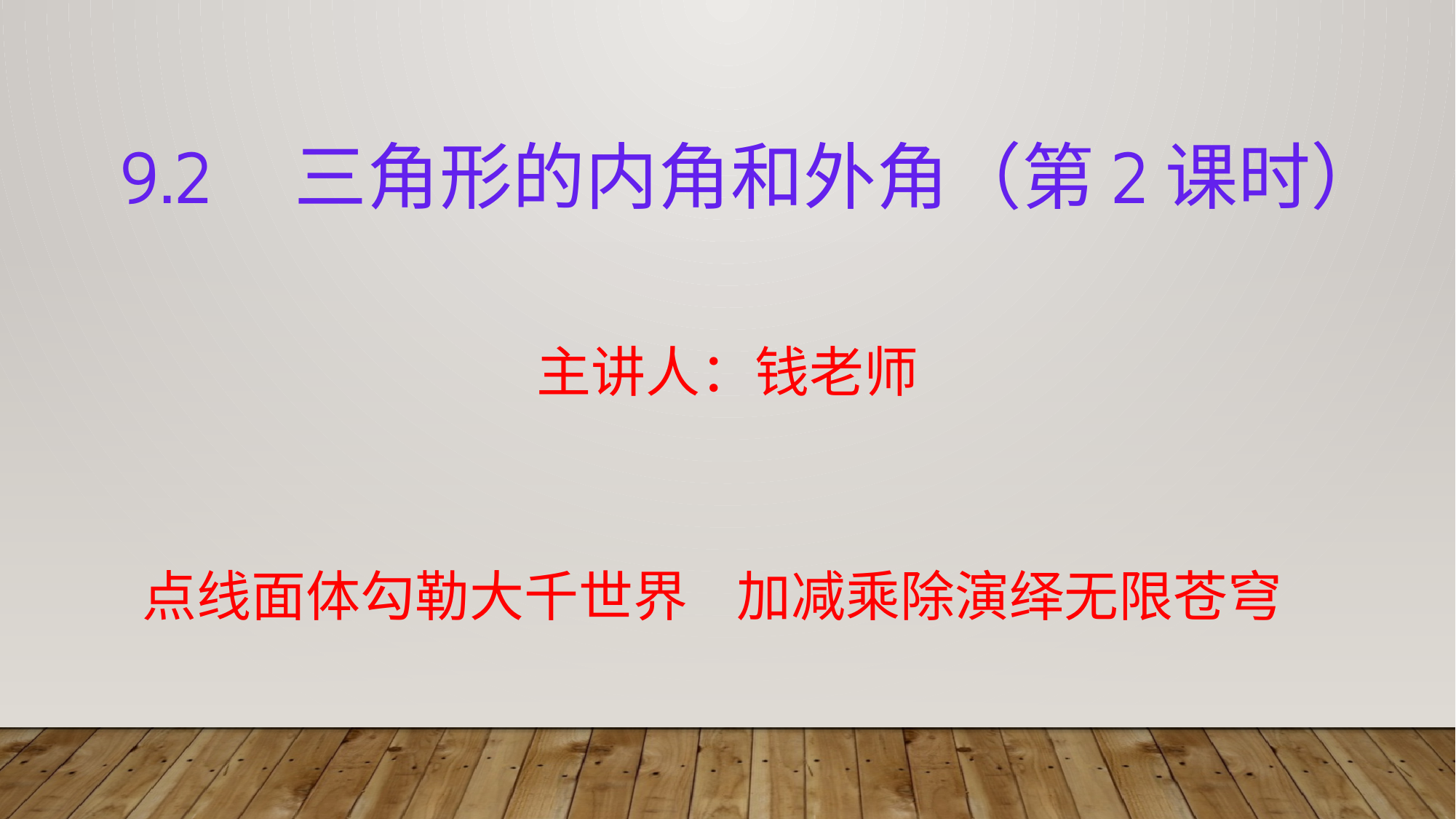

9.2   三角形的内角和外角（第2课时）
主讲人：钱老师
点线面体勾勒大千世界    加减乘除演绎无限苍穹